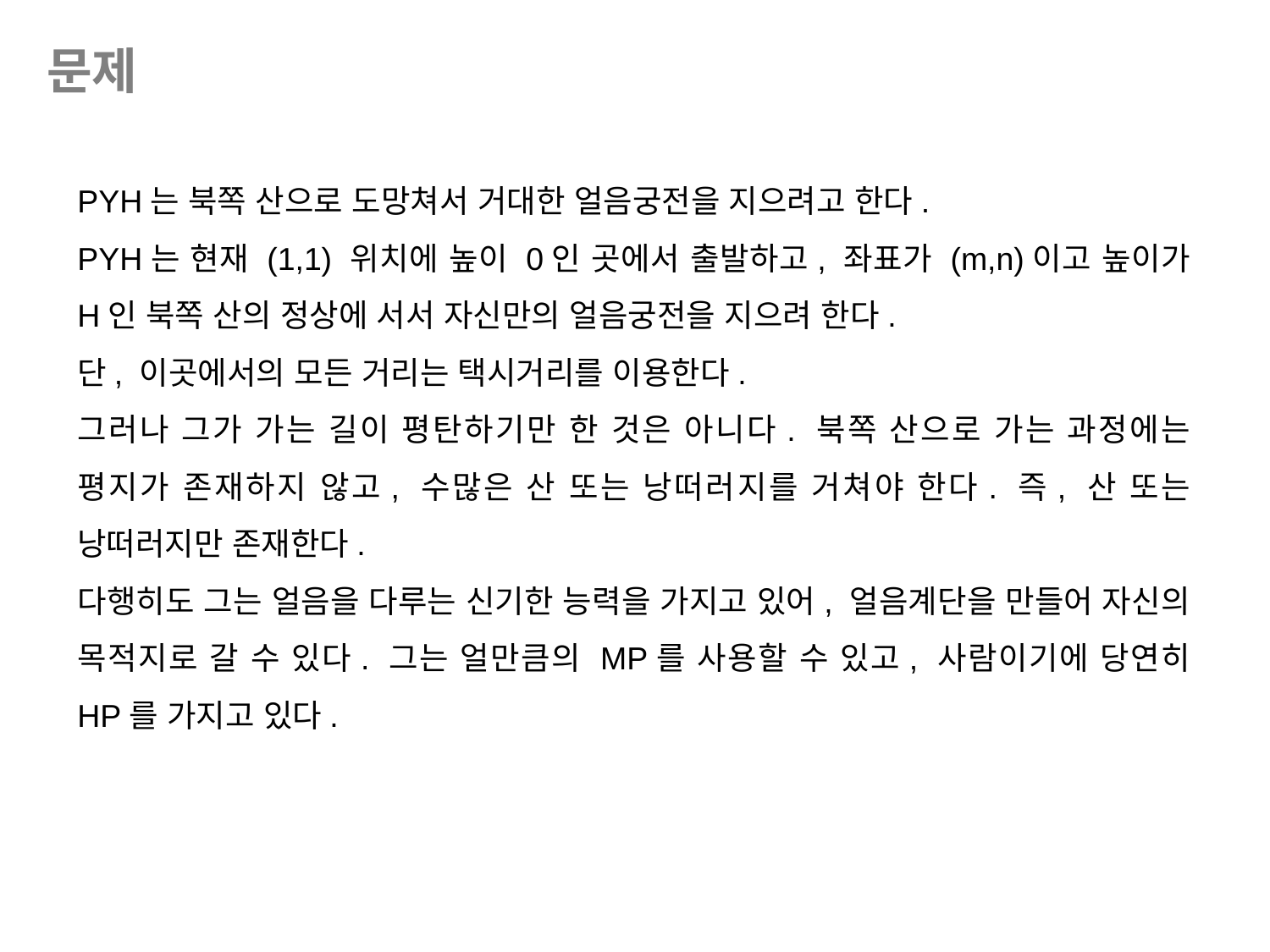

문제
PYH는 북쪽 산으로 도망쳐서 거대한 얼음궁전을 지으려고 한다.
PYH는 현재 (1,1) 위치에 높이 0인 곳에서 출발하고, 좌표가 (m,n)이고 높이가 H인 북쪽 산의 정상에 서서 자신만의 얼음궁전을 지으려 한다.
단, 이곳에서의 모든 거리는 택시거리를 이용한다.
그러나 그가 가는 길이 평탄하기만 한 것은 아니다. 북쪽 산으로 가는 과정에는 평지가 존재하지 않고, 수많은 산 또는 낭떠러지를 거쳐야 한다. 즉, 산 또는 낭떠러지만 존재한다.
다행히도 그는 얼음을 다루는 신기한 능력을 가지고 있어, 얼음계단을 만들어 자신의 목적지로 갈 수 있다. 그는 얼만큼의 MP를 사용할 수 있고, 사람이기에 당연히 HP를 가지고 있다.